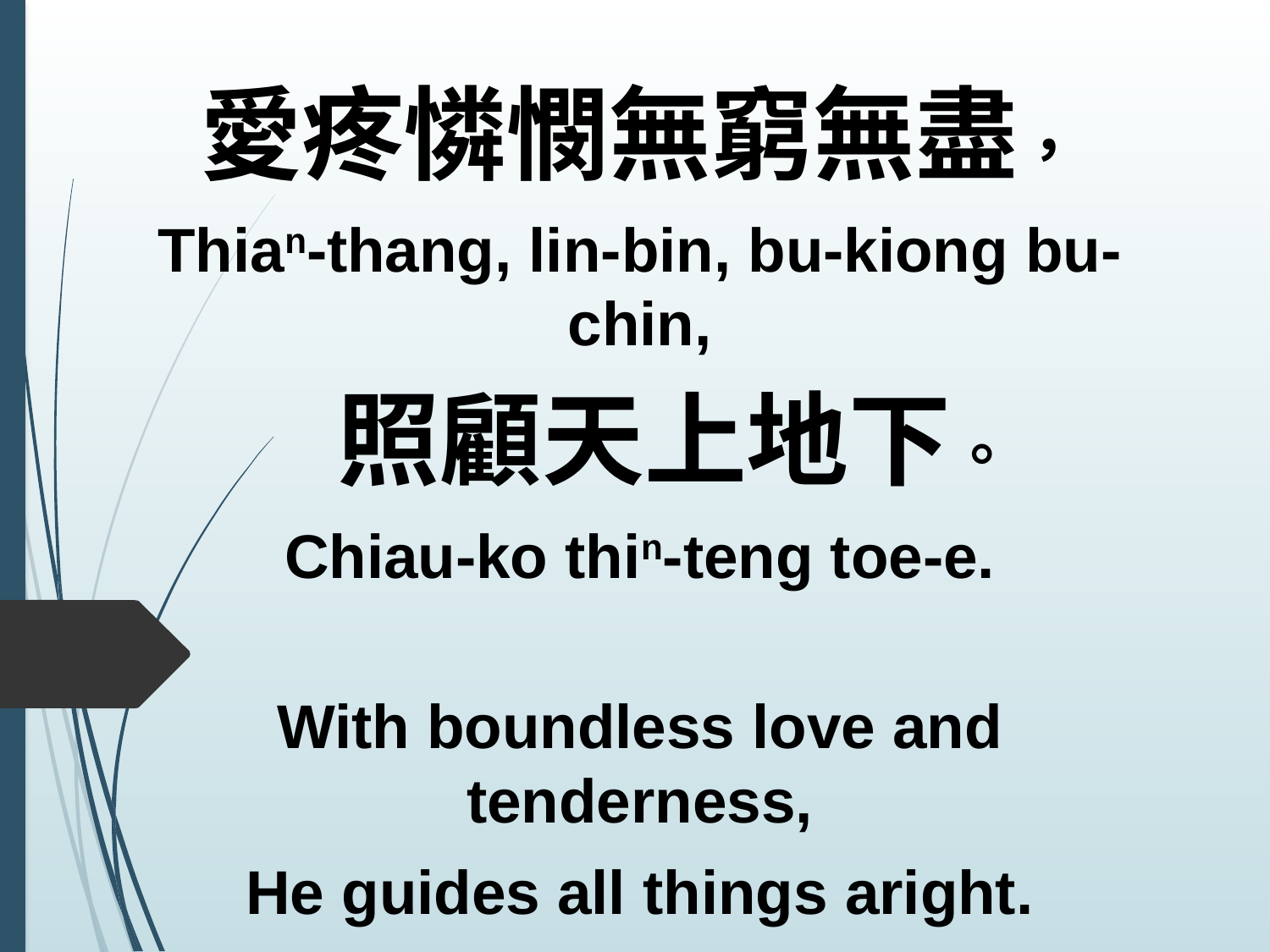

愛疼憐憫無窮無盡，
Thian-thang, lin-bin, bu-kiong bu-chin,
  照顧天上地下。
Chiau-ko thin-teng toe-e.

With boundless love and tenderness,
He guides all things aright.